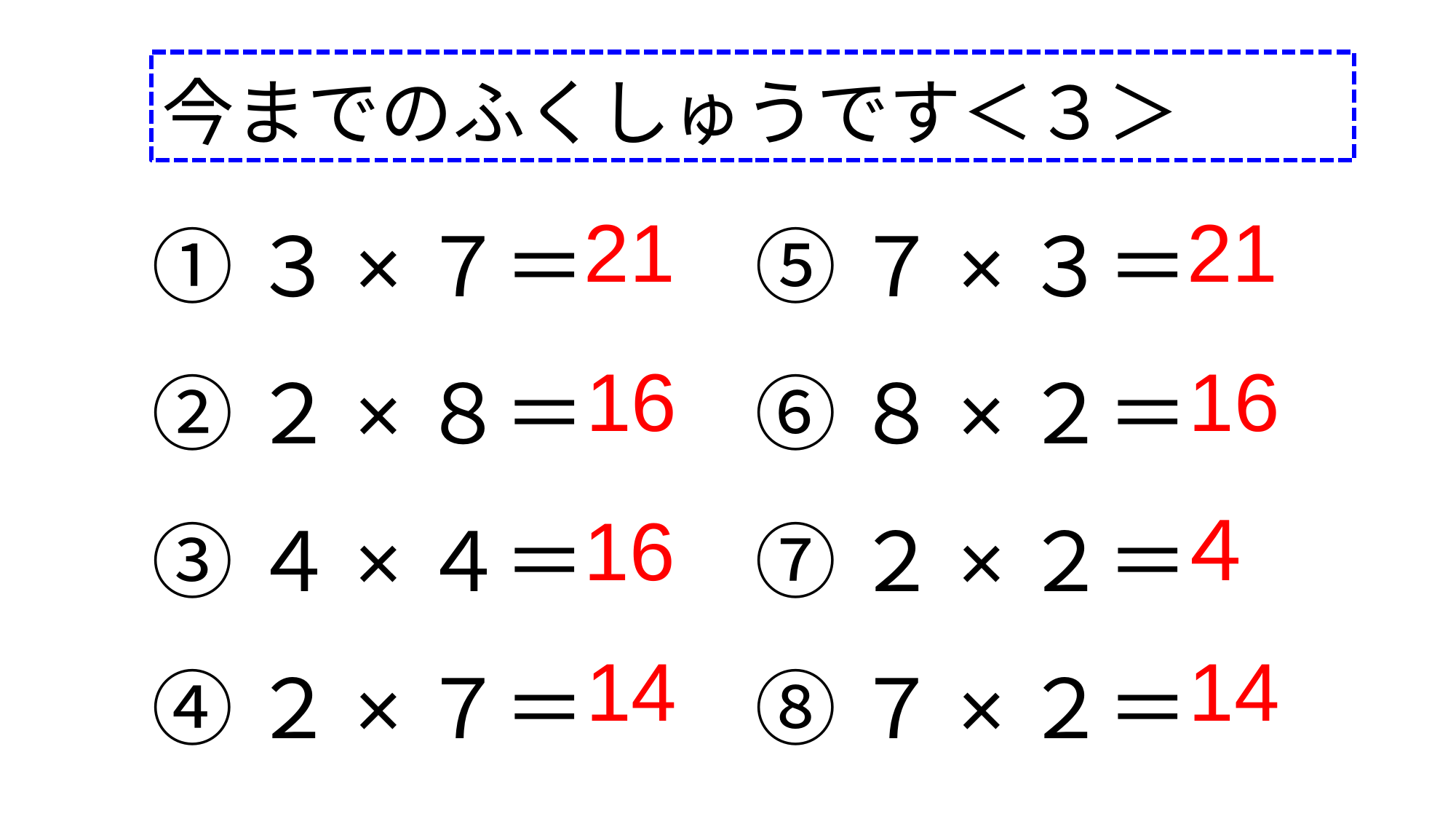

今までのふくしゅうです＜３＞
①３×７＝
②２×８＝
③４×４＝
④２×７＝
⑤７×３＝
⑥８×２＝
⑦２×２＝
⑧７×２＝
21
21
16
16
16
４
14
14